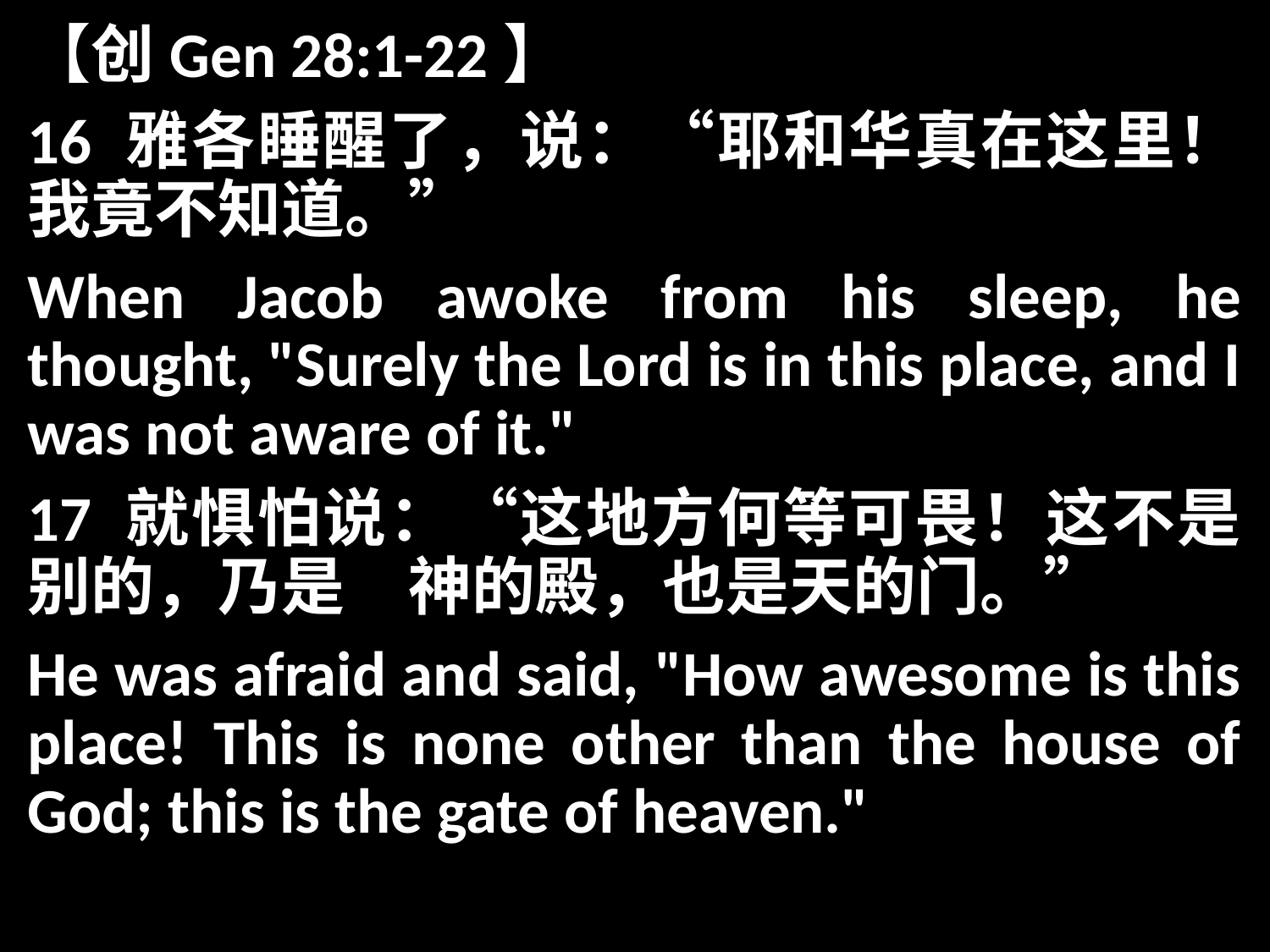

【创Gen 28:1-22】
16 雅各睡醒了，说：“耶和华真在这里！我竟不知道。”
When Jacob awoke from his sleep, he thought, "Surely the Lord is in this place, and I was not aware of it."
17 就惧怕说：“这地方何等可畏！这不是别的，乃是　神的殿，也是天的门。”
He was afraid and said, "How awesome is this place! This is none other than the house of God; this is the gate of heaven."